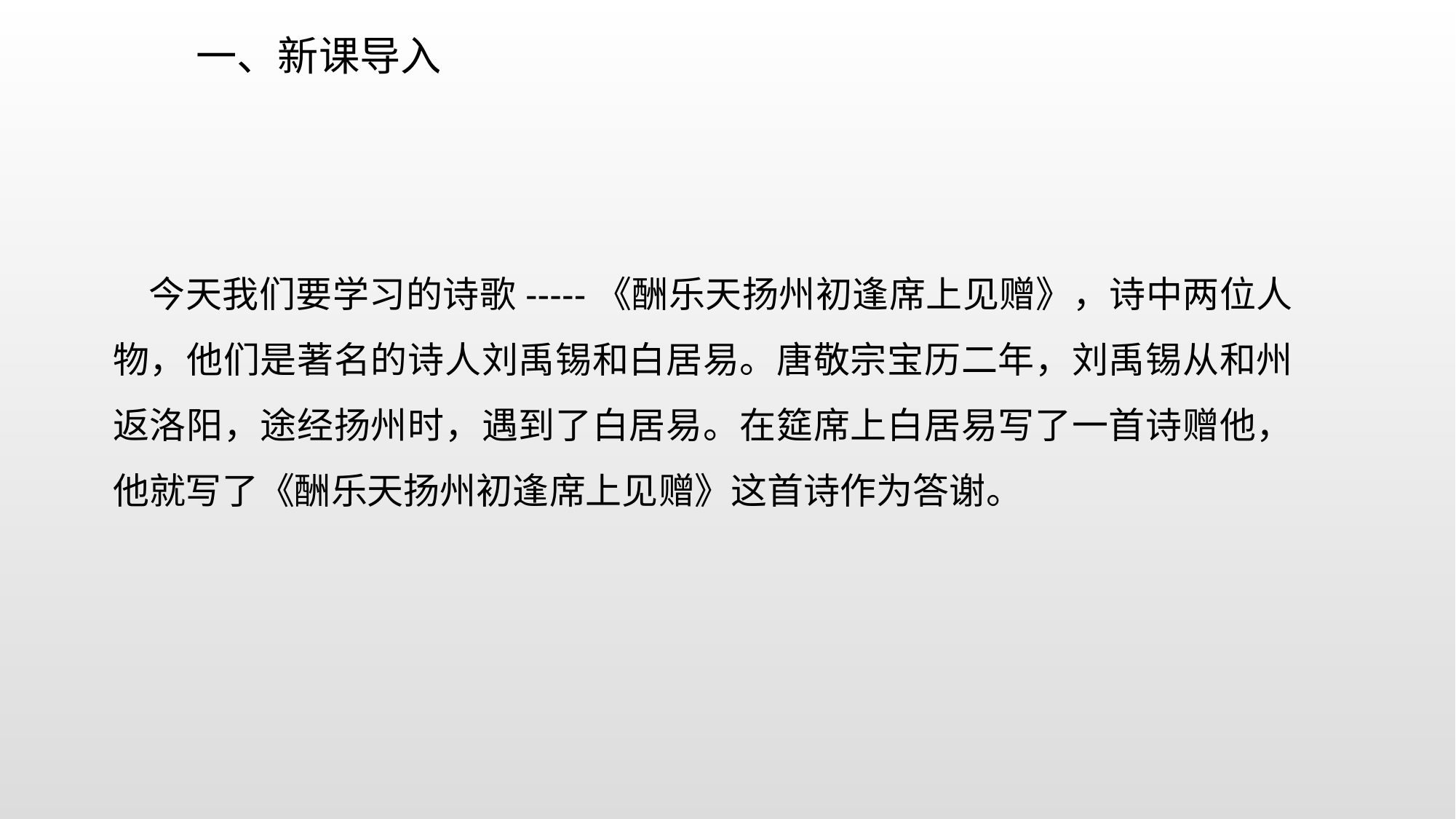

一、新课导入
今天我们要学习的诗歌-----《酬乐天扬州初逢席上见赠》，诗中两位人物，他们是著名的诗人刘禹锡和白居易。唐敬宗宝历二年，刘禹锡从和州返洛阳，途经扬州时，遇到了白居易。在筵席上白居易写了一首诗赠他，他就写了《酬乐天扬州初逢席上见赠》这首诗作为答谢。